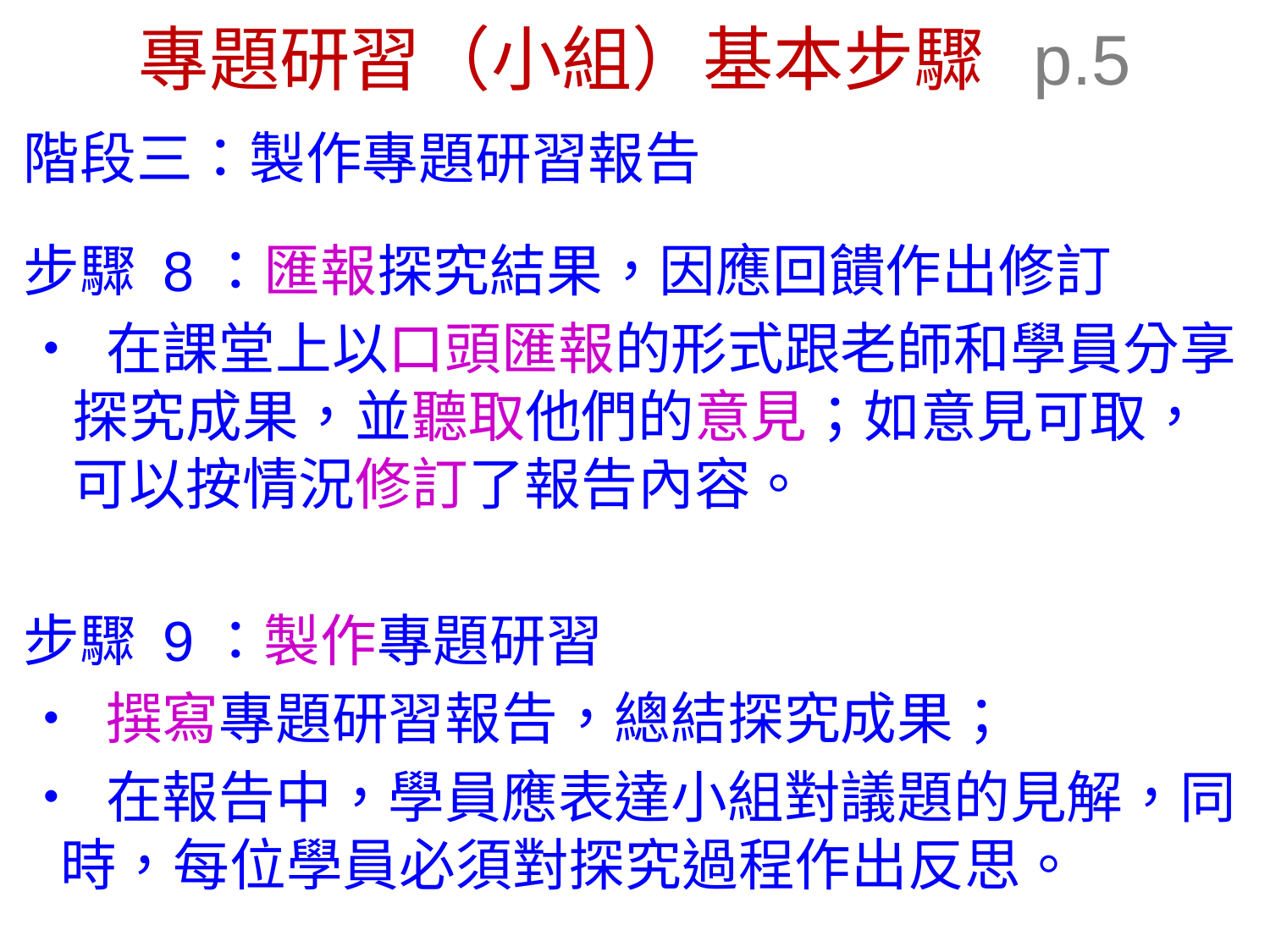

# 專題研習（小組）基本步驟  p.5
階段三：製作專題研習報告
步驟 8：匯報探究結果，因應回饋作出修訂
• 在課堂上以口頭匯報的形式跟老師和學員分享探究成果，並聽取他們的意見；如意見可取，可以按情況修訂了報告內容。

步驟 9：製作專題研習
• 撰寫專題研習報告，總結探究成果；
• 在報告中，學員應表達小組對議題的見解，同時，每位學員必須對探究過程作出反思。